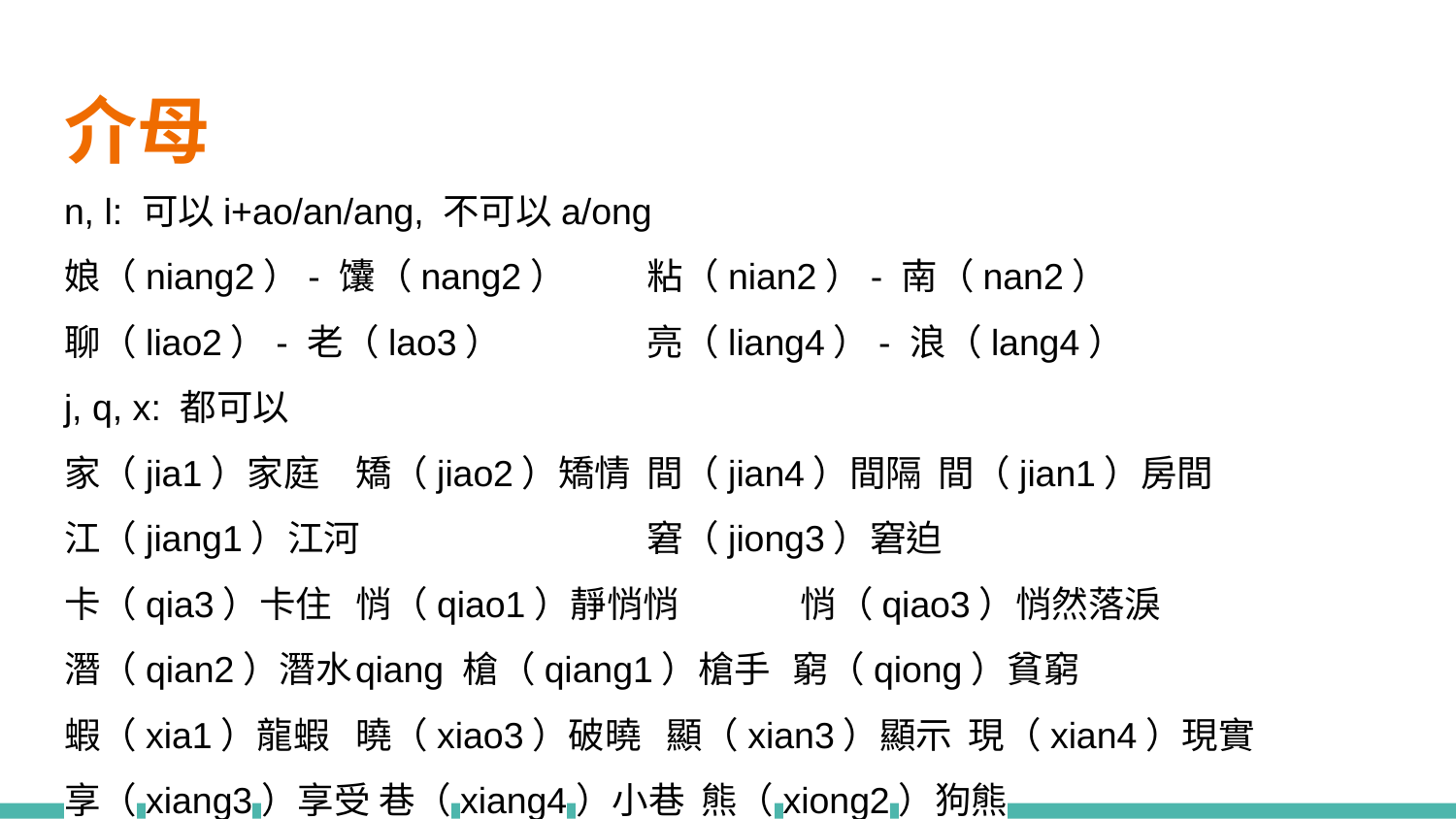

# 介母
n, l: 可以i+ao/an/ang, 不可以a/ong
娘（niang2）- 馕（nang2）	粘（nian2）- 南（nan2）
聊（liao2）- 老（lao3）	亮（liang4）- 浪（lang4）
j, q, x: 都可以
家（jia1）家庭	矯（jiao2）矯情	間（jian4）間隔	間（jian1）房間
江（jiang1）江河		窘（jiong3）窘迫
卡（qia3）卡住	悄（qiao1）靜悄悄	 悄（qiao3）悄然落淚
潛（qian2）潛水	qiang 槍（qiang1）槍手	窮（qiong）貧窮
蝦（xia1）龍蝦	曉（xiao3）破曉   顯（xian3）顯示  現（xian4）現實
享（xiang3）享受 巷（xiang4）小巷  熊（xiong2）狗熊